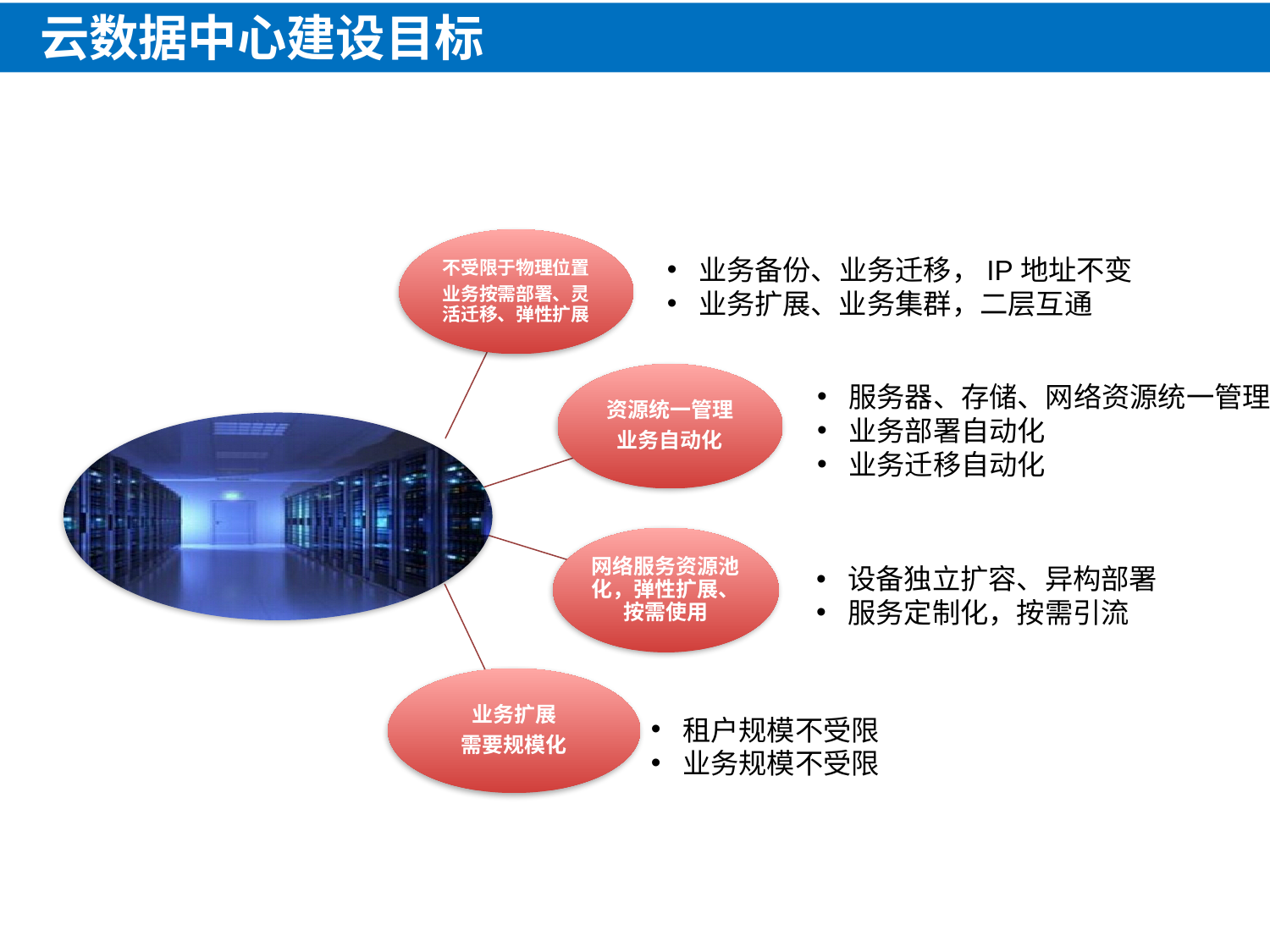

云数据中心建设目标
不受限于物理位置
业务按需部署、灵活迁移、弹性扩展
资源统一管理
业务自动化
网络服务资源池化，弹性扩展、按需使用
业务扩展
需要规模化
业务备份、业务迁移，IP地址不变
业务扩展、业务集群，二层互通
服务器、存储、网络资源统一管理
业务部署自动化
业务迁移自动化
设备独立扩容、异构部署
服务定制化，按需引流
租户规模不受限
业务规模不受限